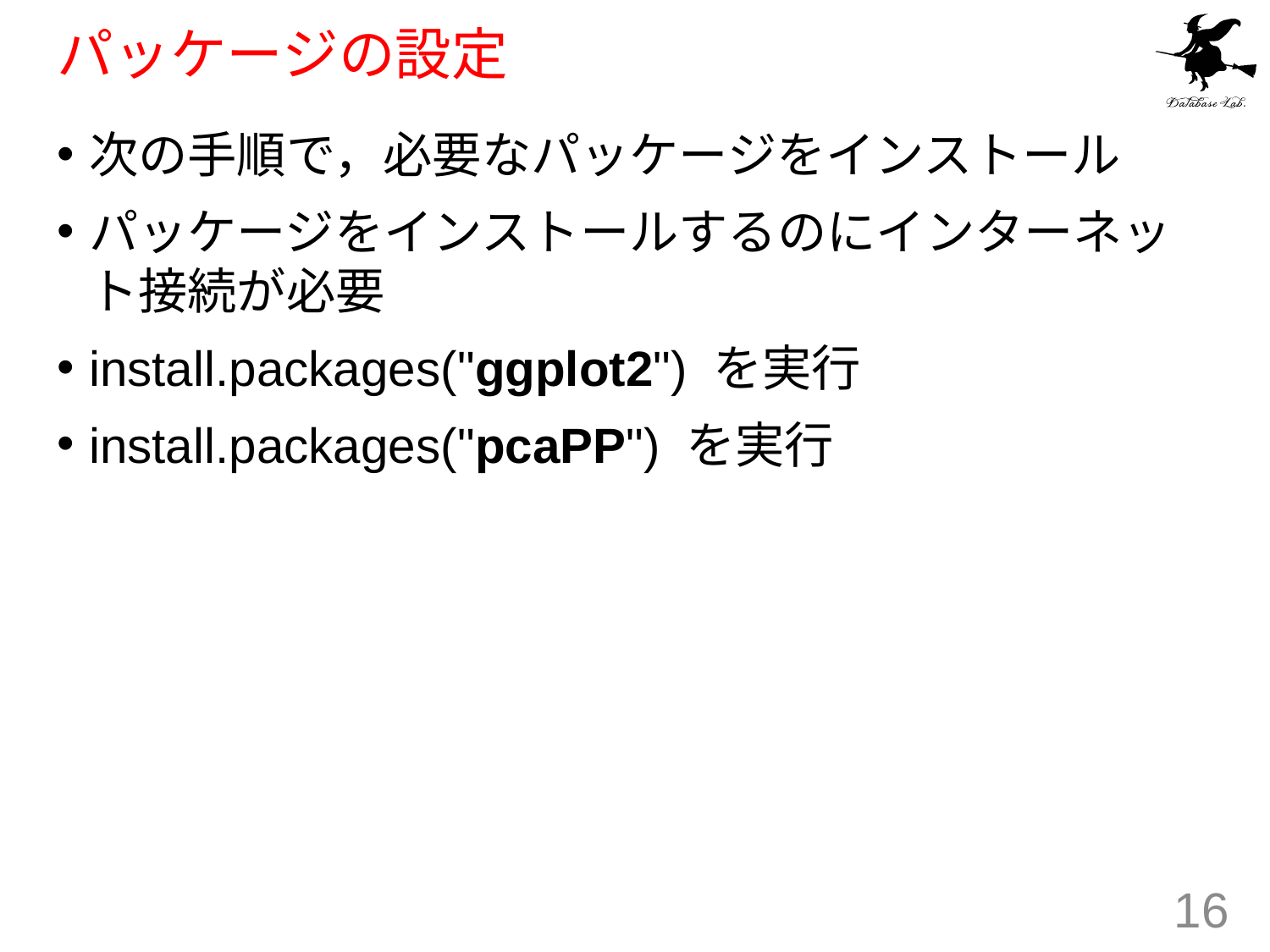

# パッケージの設定
次の手順で，必要なパッケージをインストール
パッケージをインストールするのにインターネット接続が必要
install.packages("ggplot2") を実行
install.packages("pcaPP") を実行
16